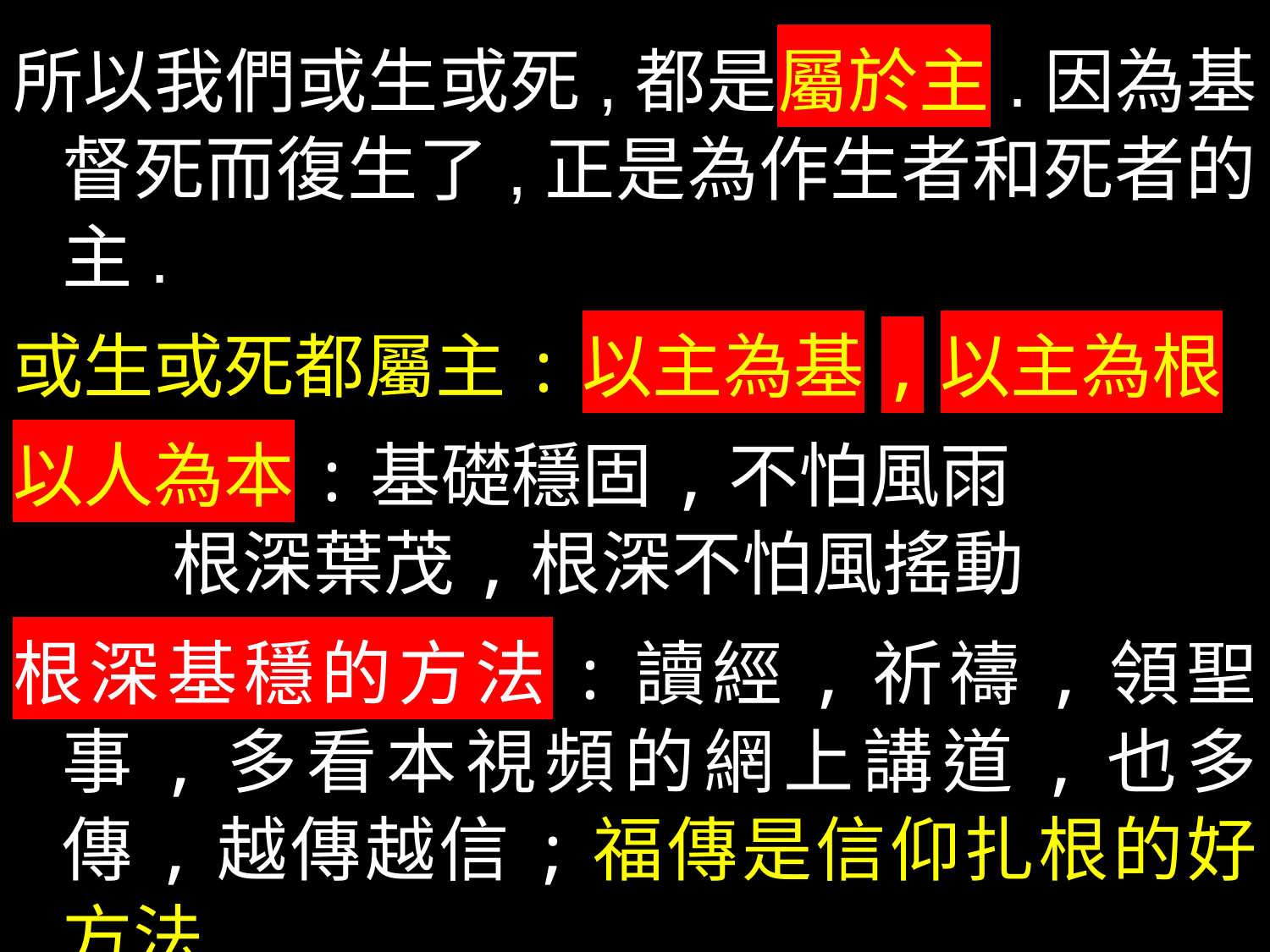

所以我們或生或死,都是屬於主.因為基督死而復生了,正是為作生者和死者的主.
或生或死都屬主:以主為基,以主為根
以人為本:基礎穩固,不怕風雨
         根深葉茂,根深不怕風搖動
根深基穩的方法:讀經,祈禱,領聖事,多看本視頻的網上講道,也多傳,越傳越信;福傳是信仰扎根的好方法